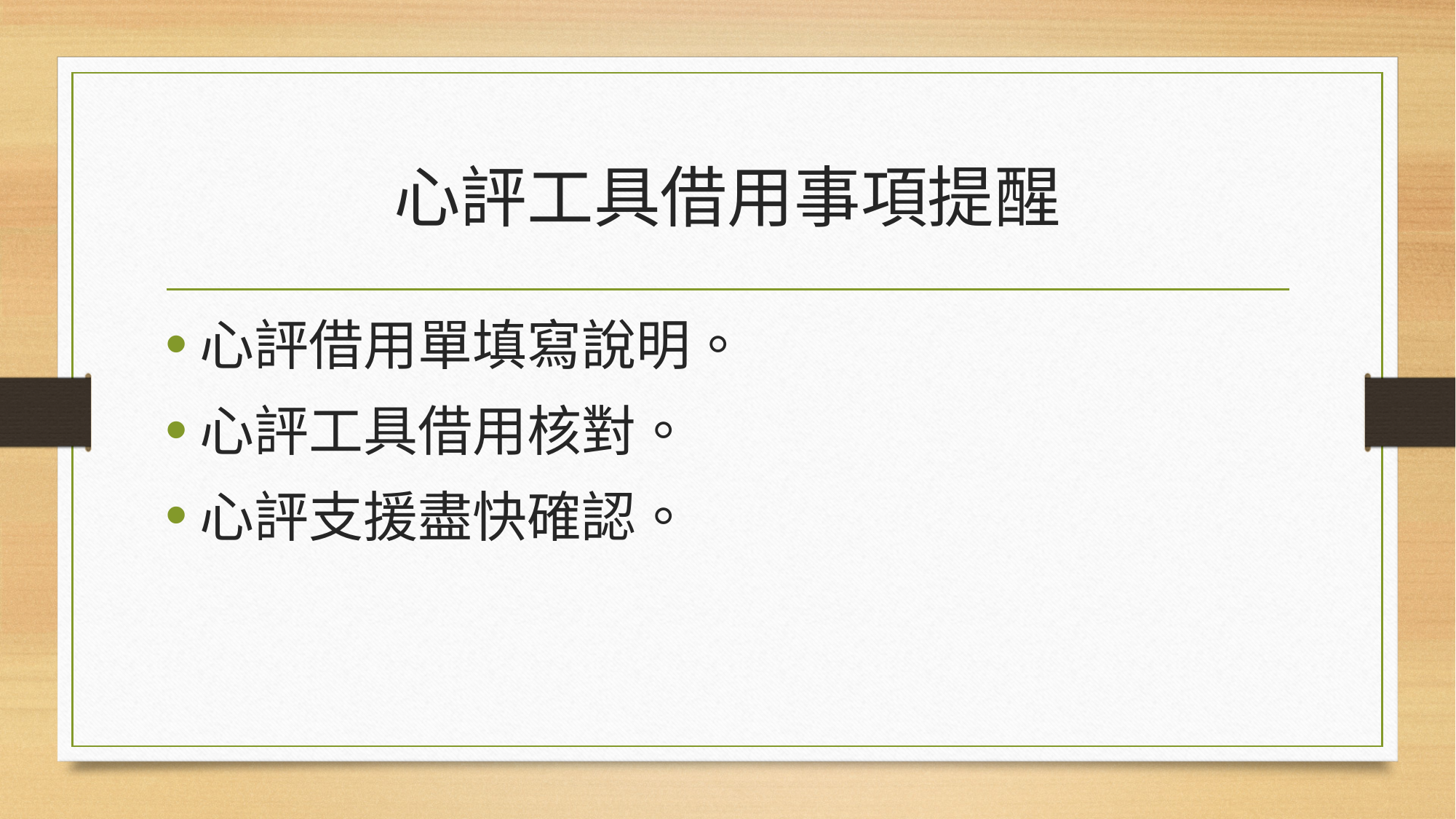

# 心評工具借用事項提醒
心評借用單填寫說明。
心評工具借用核對。
心評支援盡快確認。